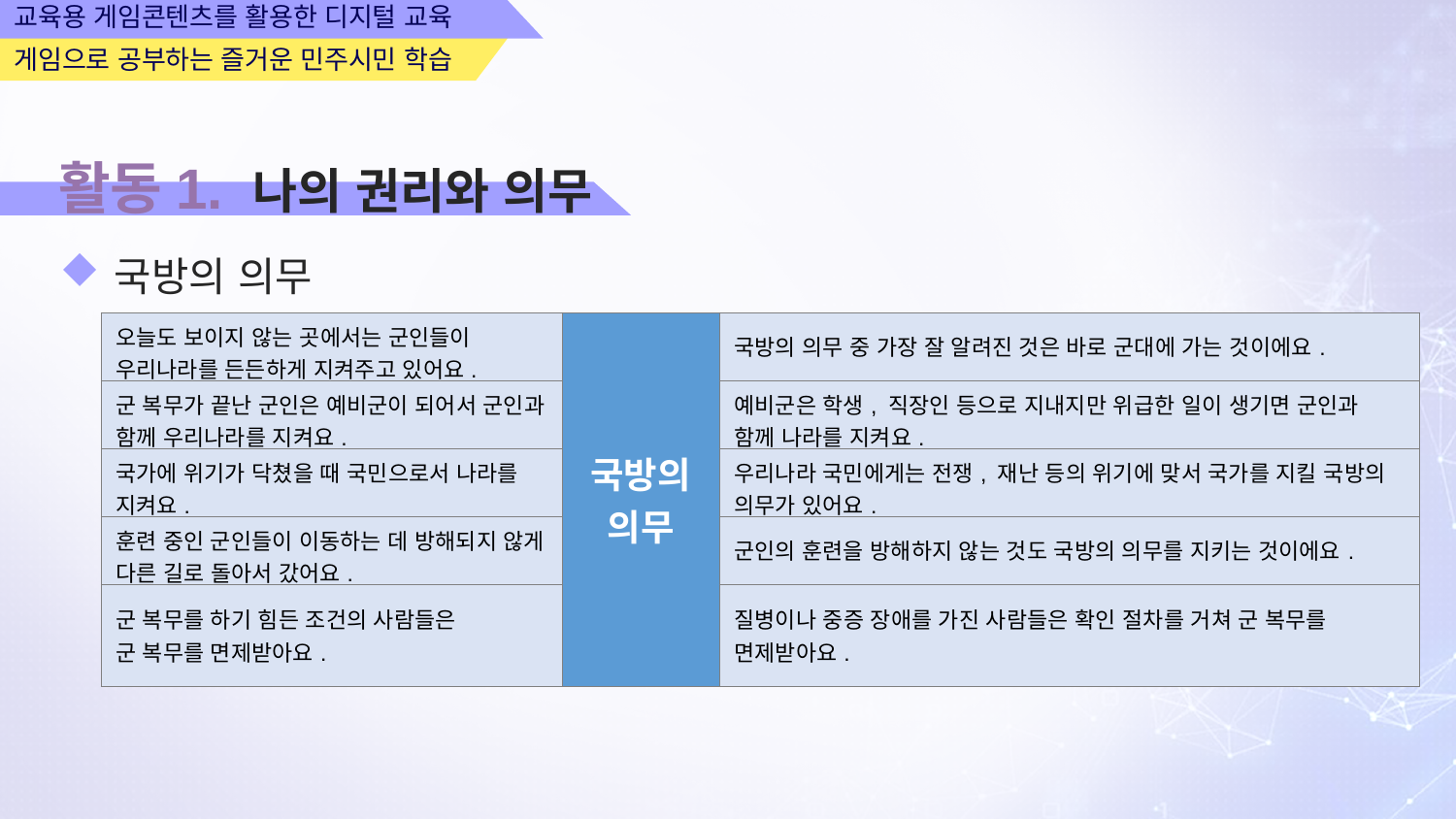

교육용 게임콘텐츠를 활용한 디지털 교육
게임으로 공부하는 즐거운 민주시민 학습

활동1. 나의 권리와 의무

국방의 의무
| 오늘도 보이지 않는 곳에서는 군인들이 우리나라를 든든하게 지켜주고 있어요. | 국방의 의무 | 국방의 의무 중 가장 잘 알려진 것은 바로 군대에 가는 것이에요. |
| --- | --- | --- |
| 군 복무가 끝난 군인은 예비군이 되어서 군인과 함께 우리나라를 지켜요. |  | 예비군은 학생, 직장인 등으로 지내지만 위급한 일이 생기면 군인과 함께 나라를 지켜요. |
| 국가에 위기가 닥쳤을 때 국민으로서 나라를 지켜요. |  | 우리나라 국민에게는 전쟁, 재난 등의 위기에 맞서 국가를 지킬 국방의 의무가 있어요. |
| 훈련 중인 군인들이 이동하는 데 방해되지 않게 다른 길로 돌아서 갔어요. |  | 군인의 훈련을 방해하지 않는 것도 국방의 의무를 지키는 것이에요. |
| 군 복무를 하기 힘든 조건의 사람들은 군 복무를 면제받아요. |  | 질병이나 중증 장애를 가진 사람들은 확인 절차를 거쳐 군 복무를 면제받아요. |